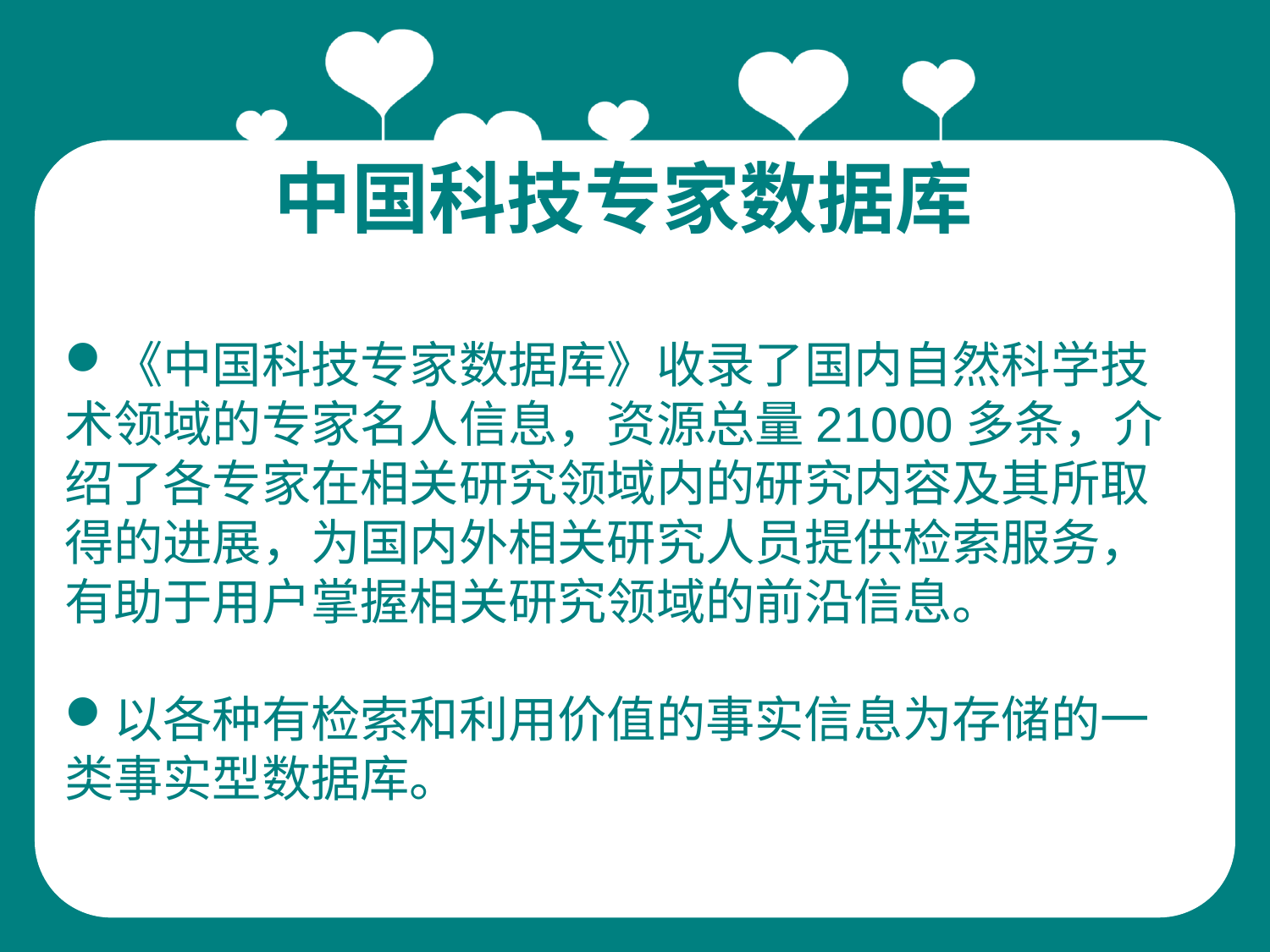

中国科技专家数据库
《中国科技专家数据库》收录了国内自然科学技术领域的专家名人信息，资源总量21000多条，介绍了各专家在相关研究领域内的研究内容及其所取得的进展，为国内外相关研究人员提供检索服务，有助于用户掌握相关研究领域的前沿信息。

以各种有检索和利用价值的事实信息为存储的一类事实型数据库。